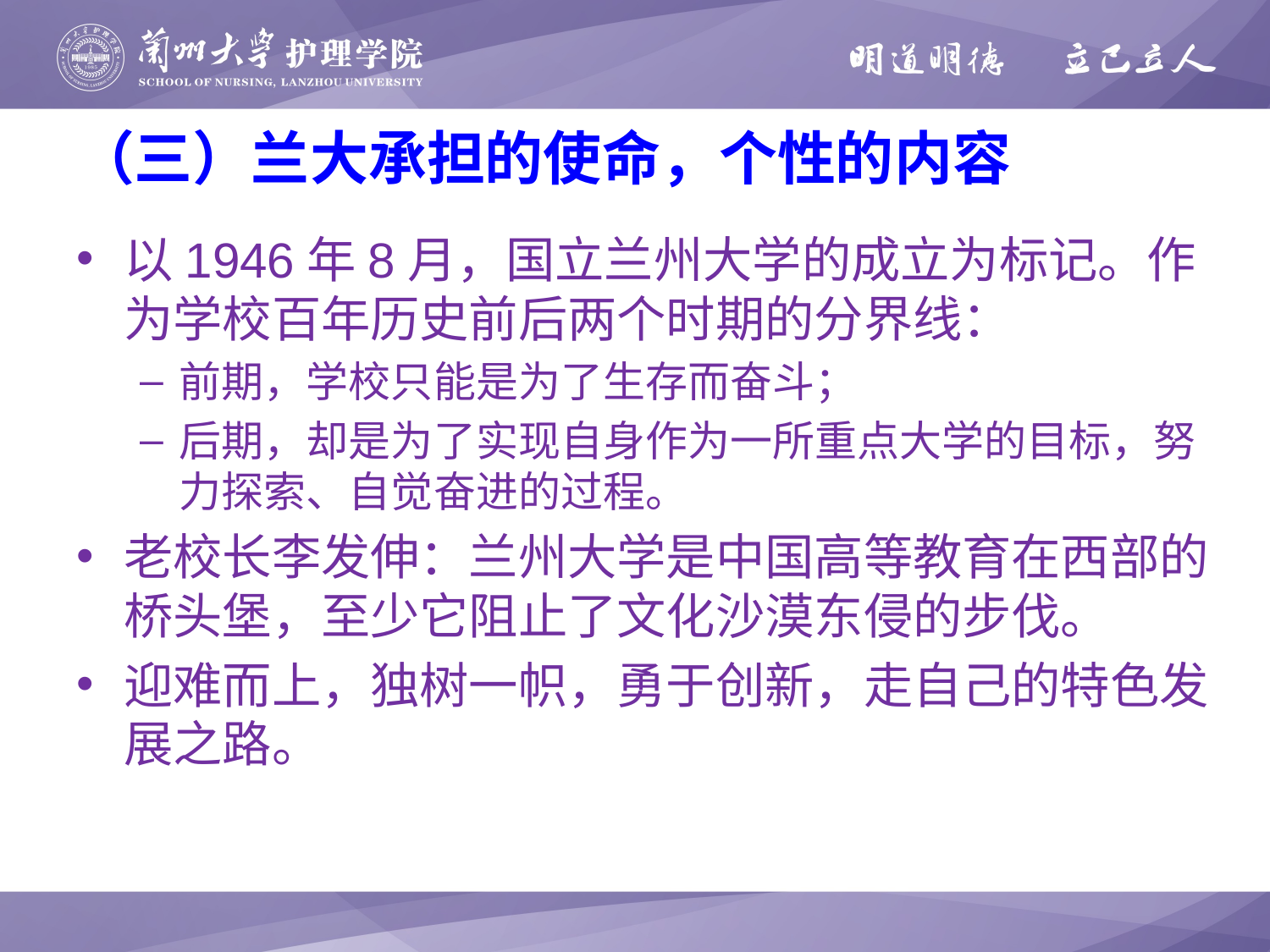

# （三）兰大承担的使命，个性的内容
以1946年8月，国立兰州大学的成立为标记。作为学校百年历史前后两个时期的分界线：
前期，学校只能是为了生存而奋斗；
后期，却是为了实现自身作为一所重点大学的目标，努力探索、自觉奋进的过程。
老校长李发伸：兰州大学是中国高等教育在西部的桥头堡，至少它阻止了文化沙漠东侵的步伐。
迎难而上，独树一帜，勇于创新，走自己的特色发展之路。